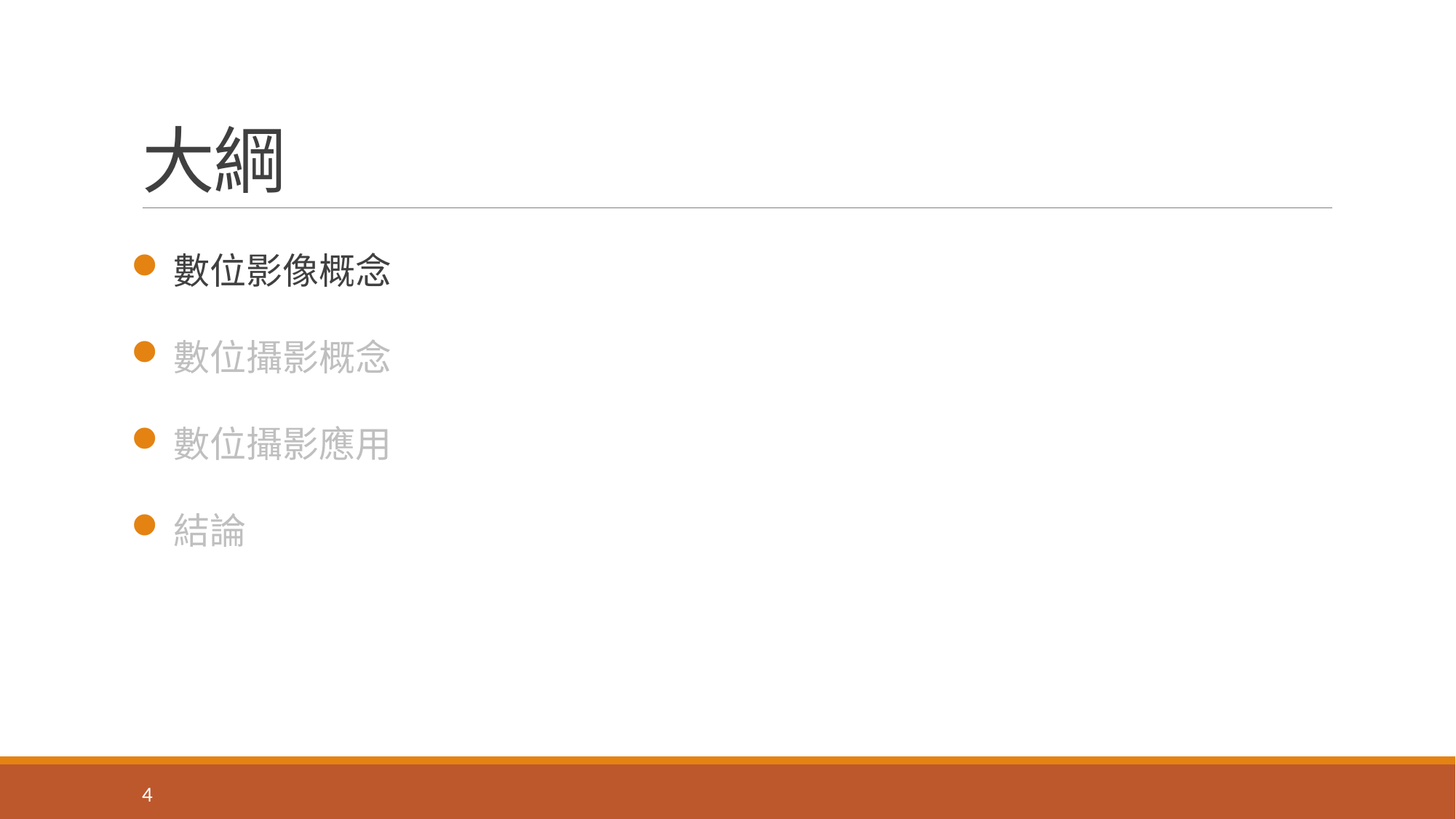

# 大綱
數位影像概念
數位攝影概念
數位攝影應用
結論

4